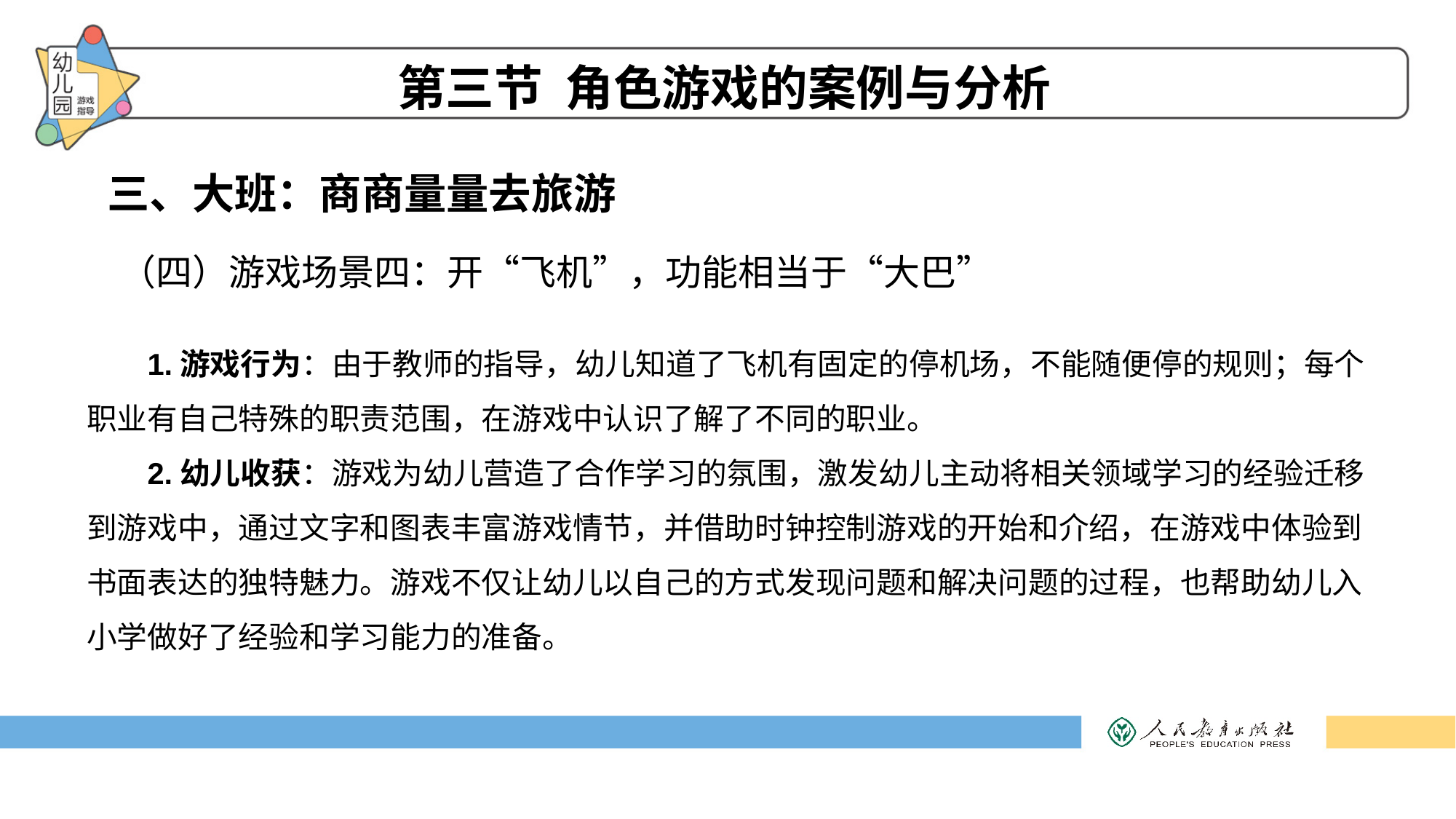

第三节  角色游戏的案例与分析
三、大班：商商量量去旅游
（四）游戏场景四：开“飞机”，功能相当于“大巴”
1.游戏行为：由于教师的指导，幼儿知道了飞机有固定的停机场，不能随便停的规则；每个职业有自己特殊的职责范围，在游戏中认识了解了不同的职业。
2.幼儿收获：游戏为幼儿营造了合作学习的氛围，激发幼儿主动将相关领域学习的经验迁移到游戏中，通过文字和图表丰富游戏情节，并借助时钟控制游戏的开始和介绍，在游戏中体验到书面表达的独特魅力。游戏不仅让幼儿以自己的方式发现问题和解决问题的过程，也帮助幼儿入小学做好了经验和学习能力的准备。